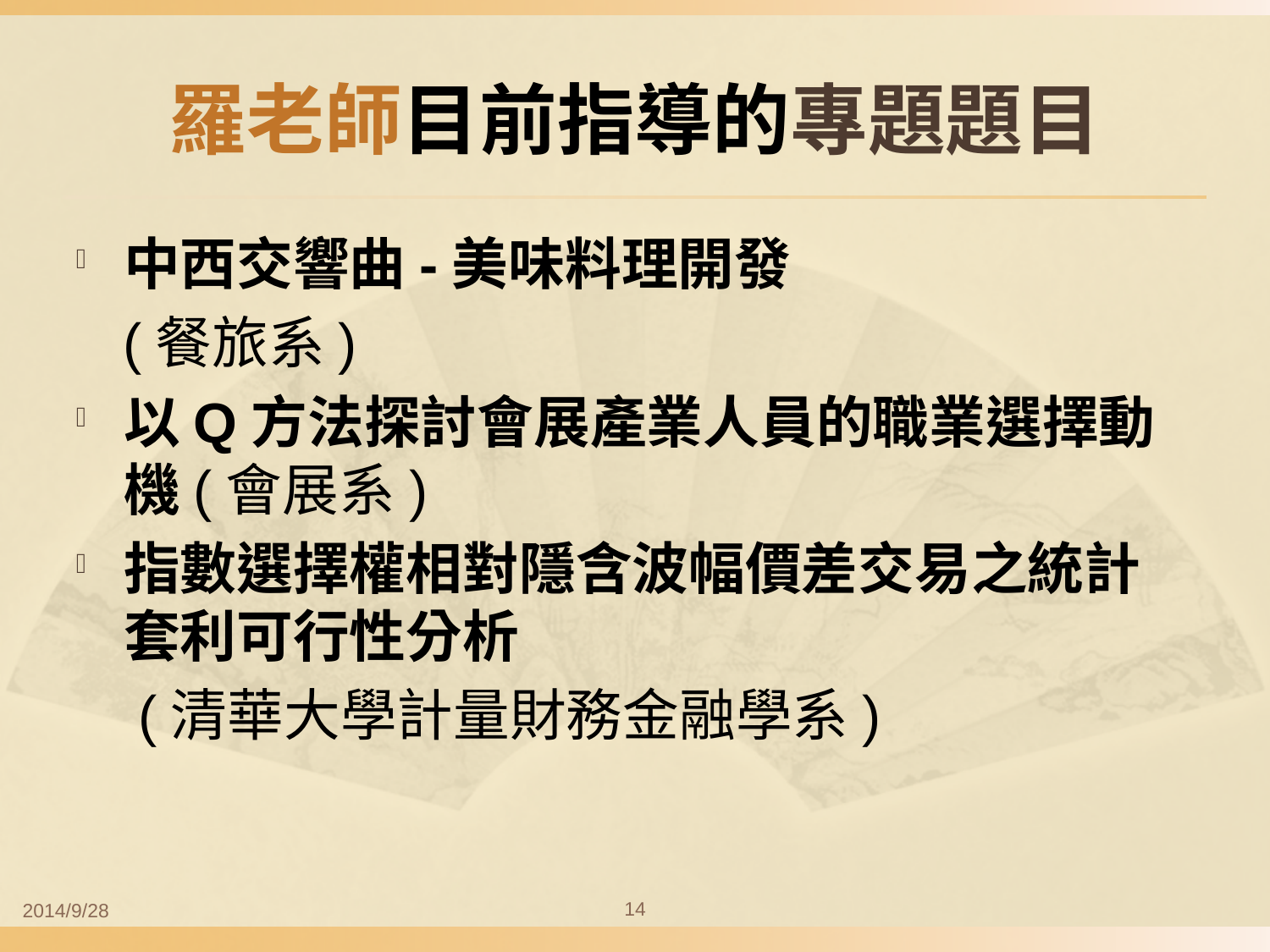

# 羅老師目前指導的專題題目
中西交響曲-美味料理開發
   (餐旅系)
以Q方法探討會展產業人員的職業選擇動機(會展系)
指數選擇權相對隱含波幅價差交易之統計套利可行性分析
    (清華大學計量財務金融學系)

2014/9/28
14